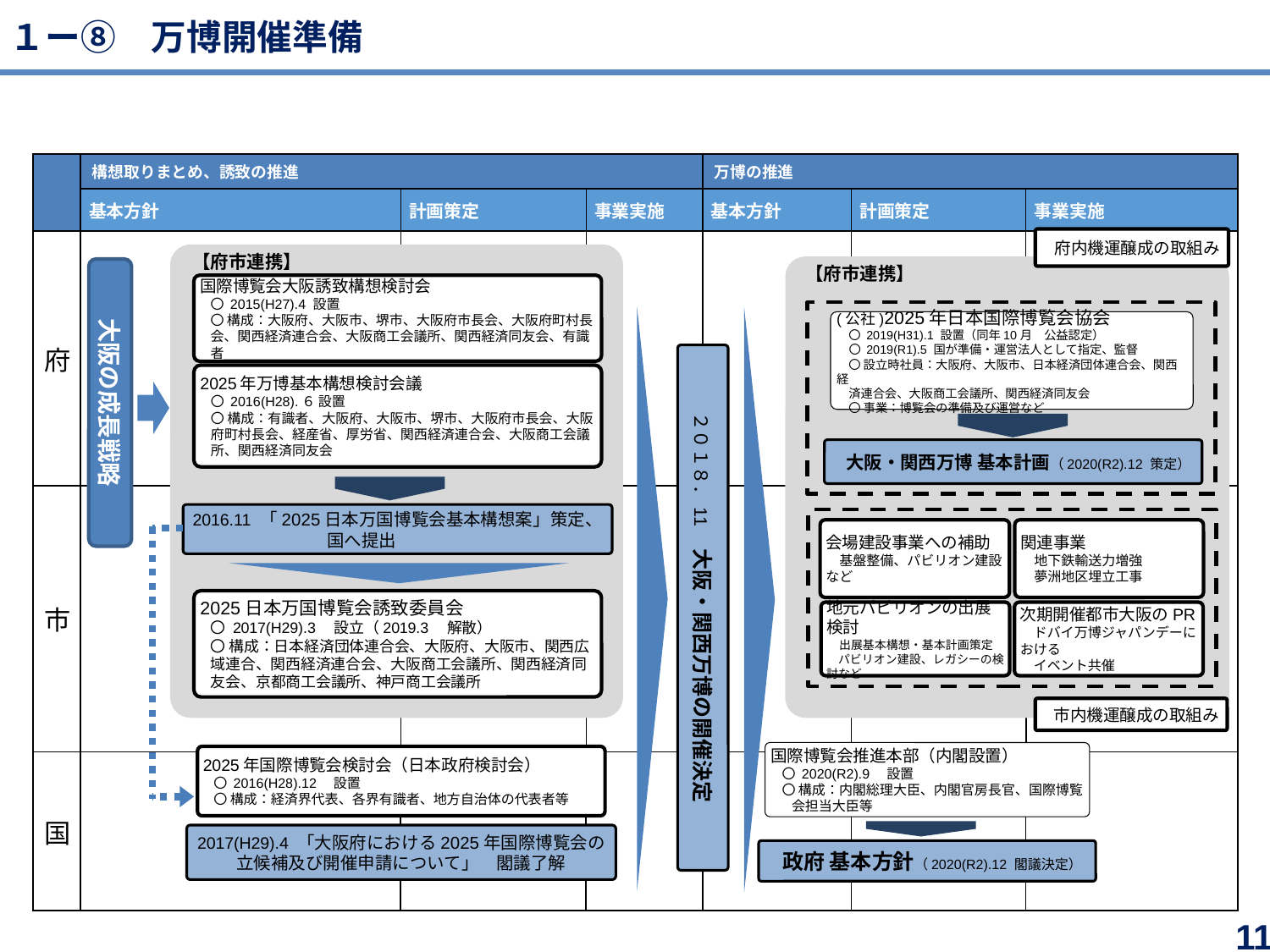

１ー⑧　万博開催準備
|  | 構想取りまとめ、誘致の推進 |  |  | 万博の推進 |  |  |
| --- | --- | --- | --- | --- | --- | --- |
|  | 基本方針 | 計画策定 | 事業実施 | 基本方針 | 計画策定 | 事業実施 |
| 府 |  |  |  |  |  |  |
| 市 |  |  |  |  |  |  |
| 国 |  |  |  |  |  |  |
府内機運醸成の取組み

【府市連携】

【府市連携】
大阪の成長戦略

国際博覧会大阪誘致構想検討会
〇 2015(H27).4 設置
〇 構成：大阪府、大阪市、堺市、大阪府市長会、大阪府町村長会、関西経済連合会、大阪商工会議所、関西経済同友会、有識者

(公社)2025年日本国際博覧会協会
　〇 2019(H31).1 設置（同年10月　公益認定）
　〇 2019(R1).5 国が準備・運営法人として指定、監督
　〇 設立時社員：大阪府、大阪市、日本経済団体連合会、関西経
　済連合会、大阪商工会議所、関西経済同友会
　〇 事業：博覧会の準備及び運営など
２０１８．11　大阪・関西万博の開催決定
2025年万博基本構想検討会議
〇 2016(H28).６ 設置
〇 構成：有識者、大阪府、大阪市、堺市、大阪府市長会、大阪府町村長会、経産省、厚労省、関西経済連合会、大阪商工会議所、関西経済同友会

大阪・関西万博 基本計画（2020(R2).12 策定）
2016.11 「2025日本万国博覧会基本構想案」策定、
　　　　　　　　国へ提出

会場建設事業への補助
　基盤整備、パビリオン建設など
関連事業
　地下鉄輸送力増強
　夢洲地区埋立工事

2025日本万国博覧会誘致委員会
〇 2017(H29).3　設立（2019.3　解散）
〇 構成：日本経済団体連合会、大阪府、大阪市、関西広域連合、関西経済連合会、大阪商工会議所、関西経済同友会、京都商工会議所、神戸商工会議所
地元パビリオンの出展検討
　出展基本構想・基本計画策定
　パビリオン建設、レガシーの検討など
次期開催都市大阪のPR
　ドバイ万博ジャパンデーにおける
　イベント共催
市内機運醸成の取組み
国際博覧会推進本部（内閣設置）
〇 2020(R2).9　設置
〇 構成：内閣総理大臣、内閣官房長官、国際博覧会担当大臣等
政府 基本方針（2020(R2).12 閣議決定）
2025年国際博覧会検討会（日本政府検討会）
〇 2016(H28).12　設置
〇 構成：経済界代表、各界有識者、地方自治体の代表者等

2017(H29).4 「大阪府における2025年国際博覧会の
立候補及び開催申請について」　閣議了解
11